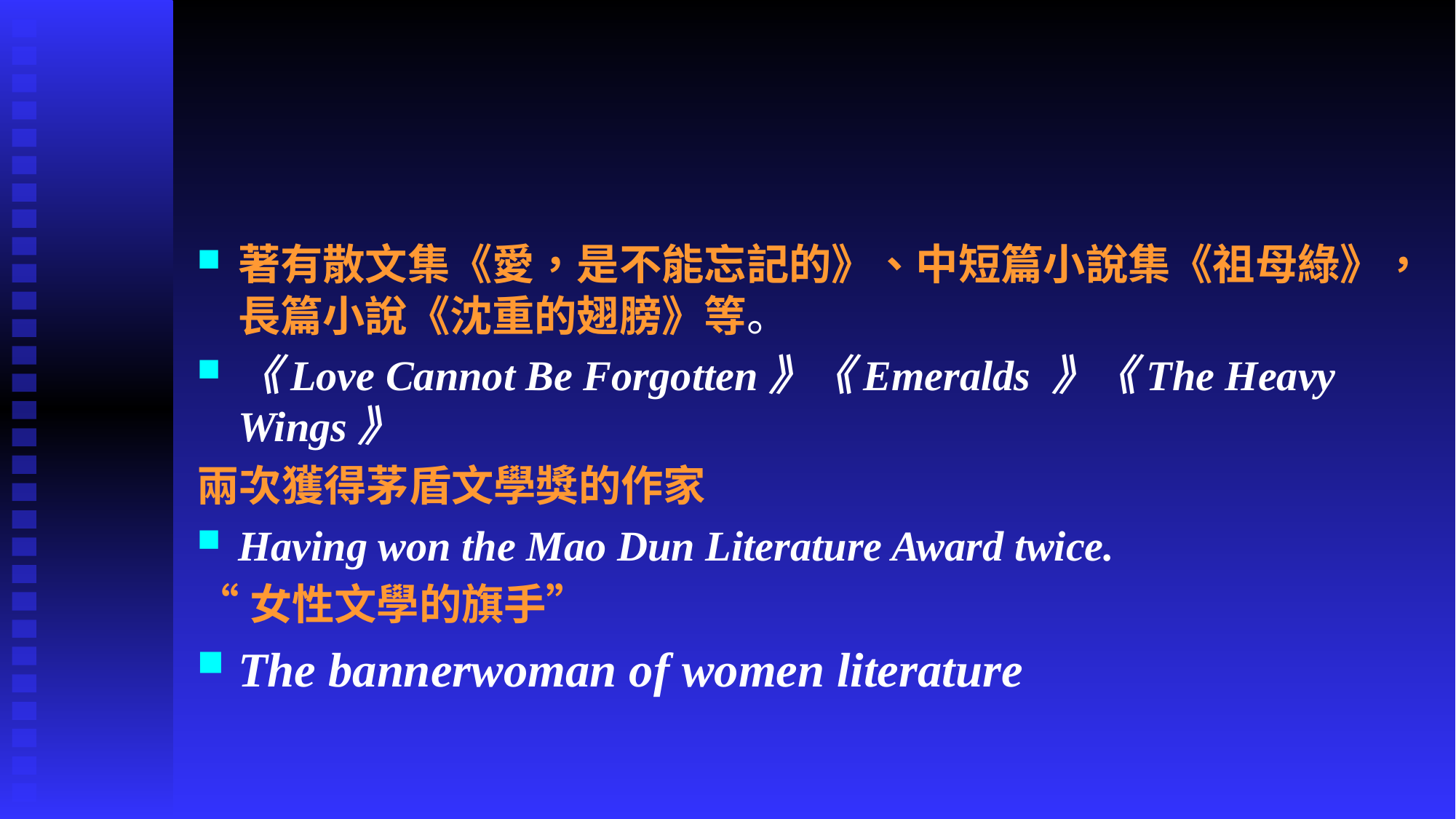

著有散文集《愛，是不能忘記的》、中短篇小說集《祖母綠》，長篇小說《沈重的翅膀》等。
《Love Cannot Be Forgotten》《Emeralds 》《The Heavy Wings》
兩次獲得茅盾文學獎的作家
Having won the Mao Dun Literature Award twice.
“女性文學的旗手”
The bannerwoman of women literature